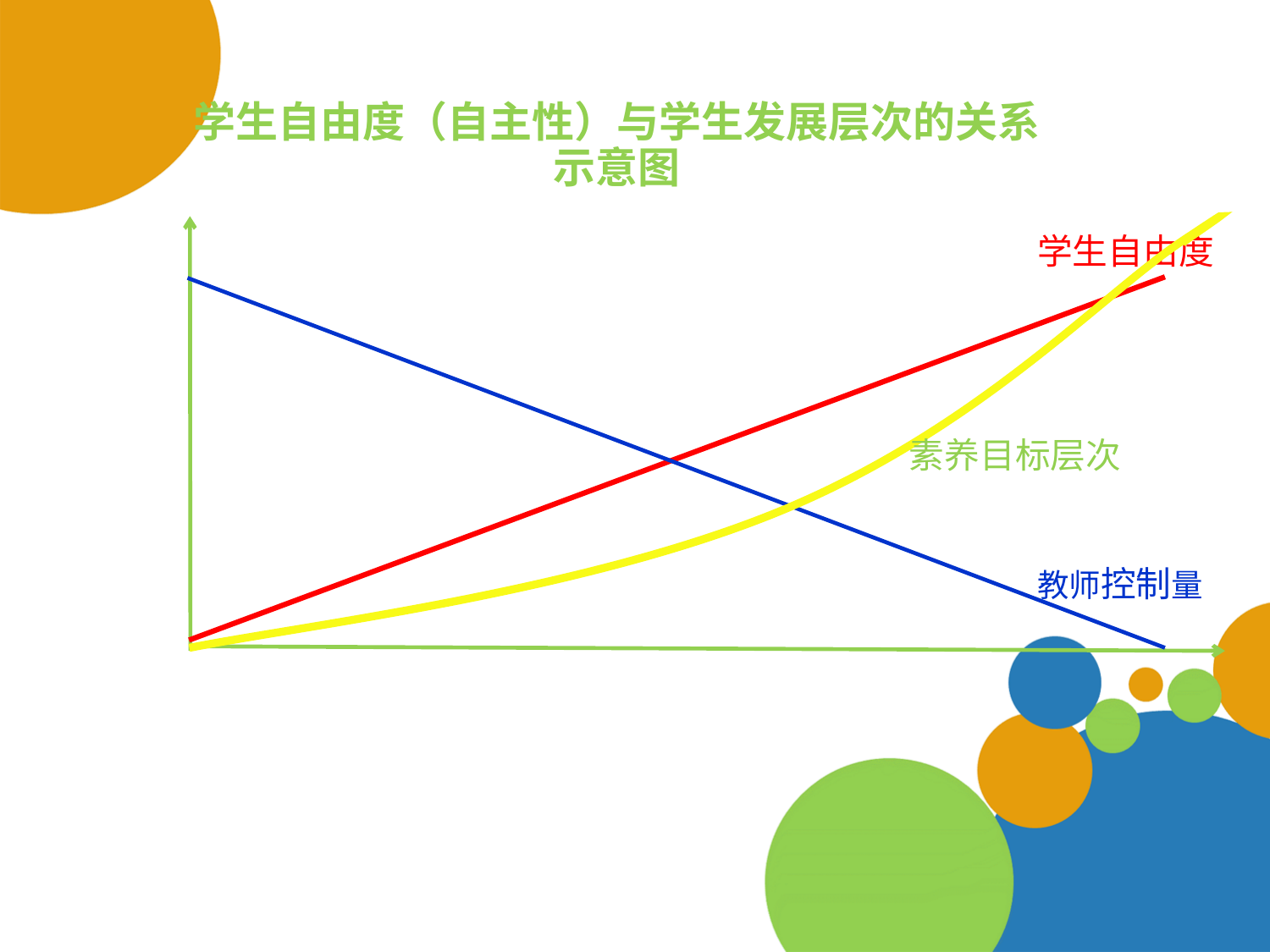

# 学生自由度（自主性）与学生发展层次的关系示意图

学生自由度

素养目标层次
教师控制量